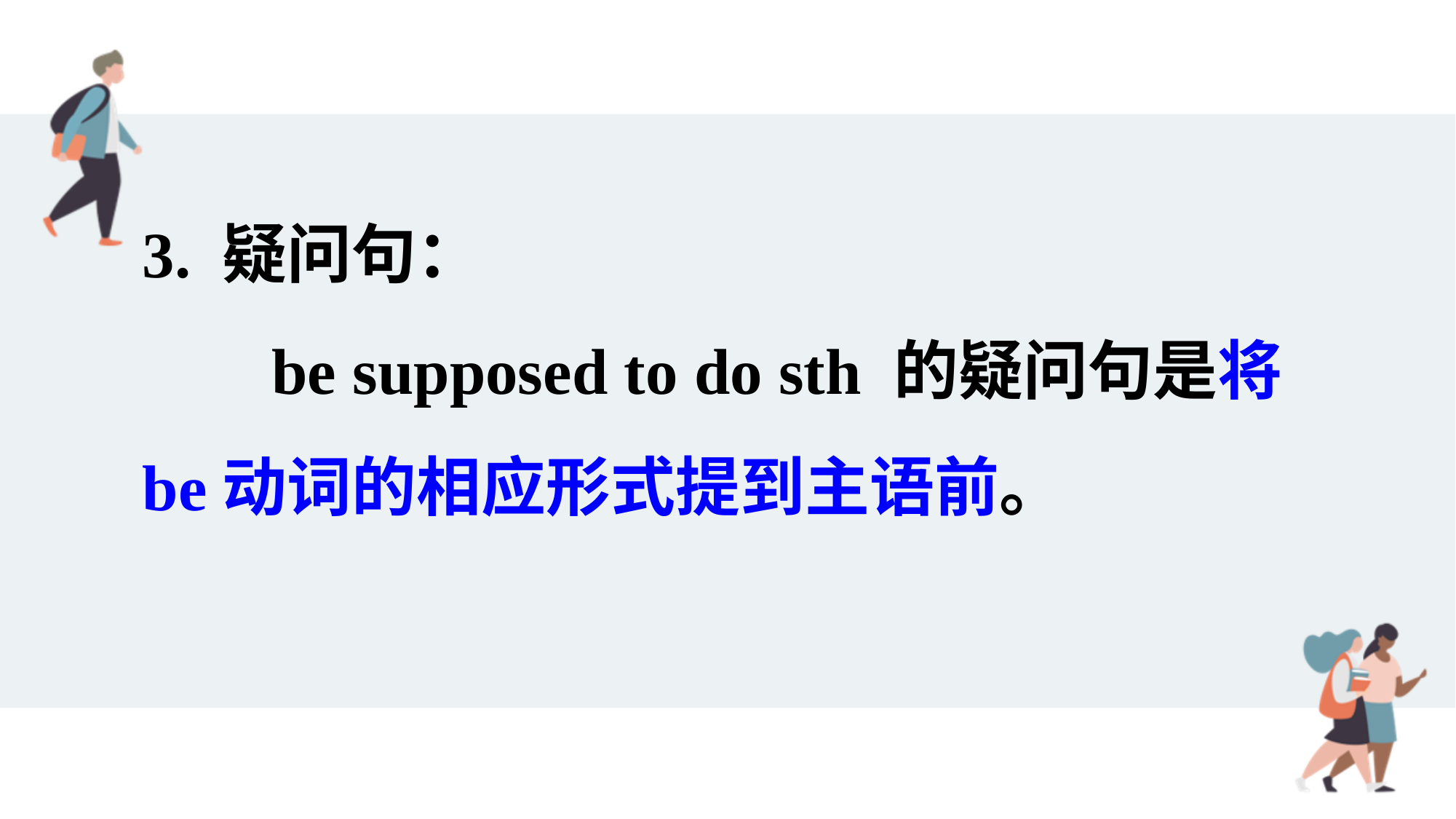

3. 疑问句：
        be supposed to do sth 的疑问句是将be动词的相应形式提到主语前。